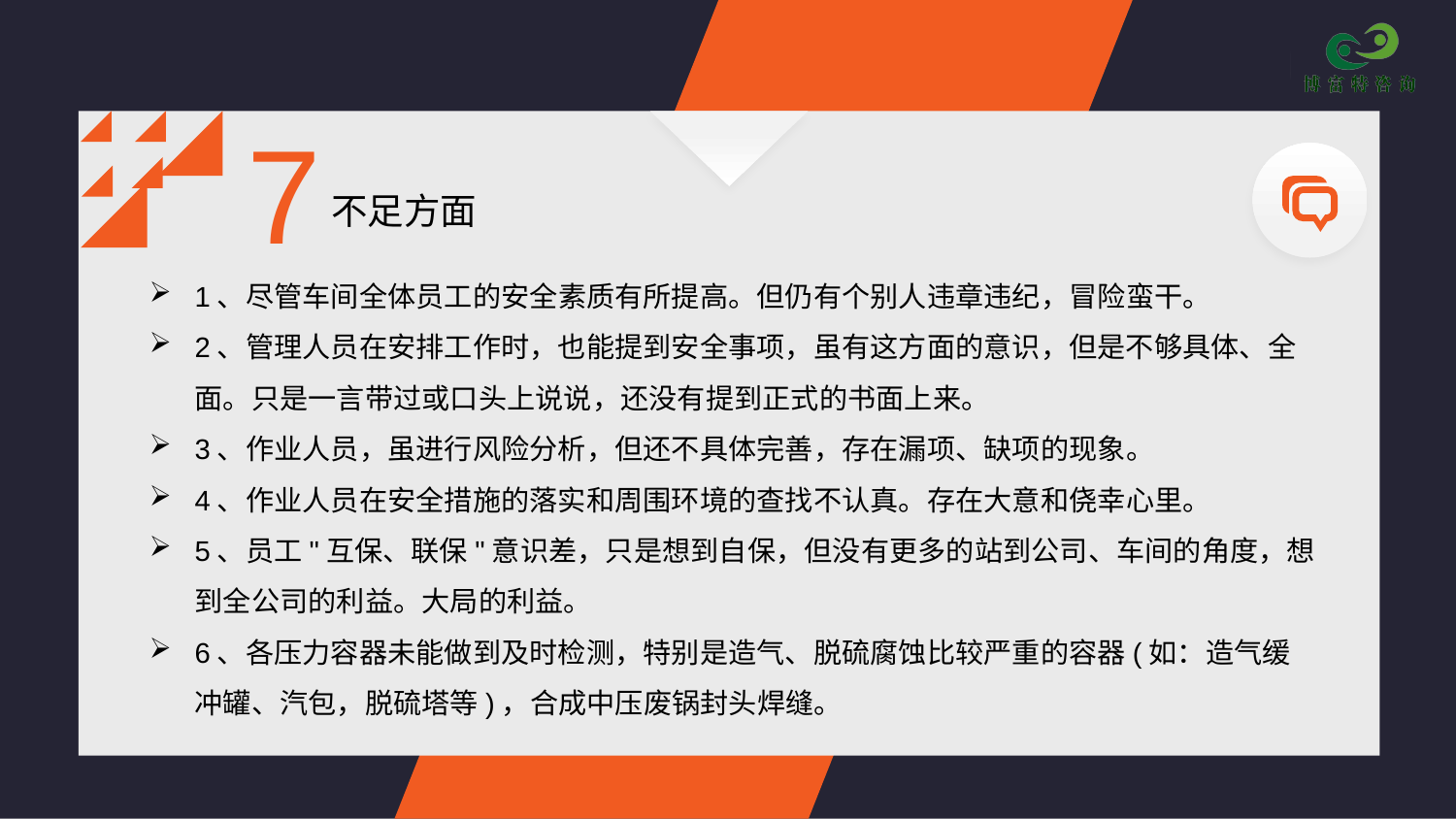

7

不足方面
1、尽管车间全体员工的安全素质有所提高。但仍有个别人违章违纪，冒险蛮干。
2、管理人员在安排工作时，也能提到安全事项，虽有这方面的意识，但是不够具体、全面。只是一言带过或口头上说说，还没有提到正式的书面上来。
3、作业人员，虽进行风险分析，但还不具体完善，存在漏项、缺项的现象。
4、作业人员在安全措施的落实和周围环境的查找不认真。存在大意和侥幸心里。
5、员工"互保、联保"意识差，只是想到自保，但没有更多的站到公司、车间的角度，想到全公司的利益。大局的利益。
6、各压力容器未能做到及时检测，特别是造气、脱硫腐蚀比较严重的容器(如：造气缓冲罐、汽包，脱硫塔等)，合成中压废锅封头焊缝。